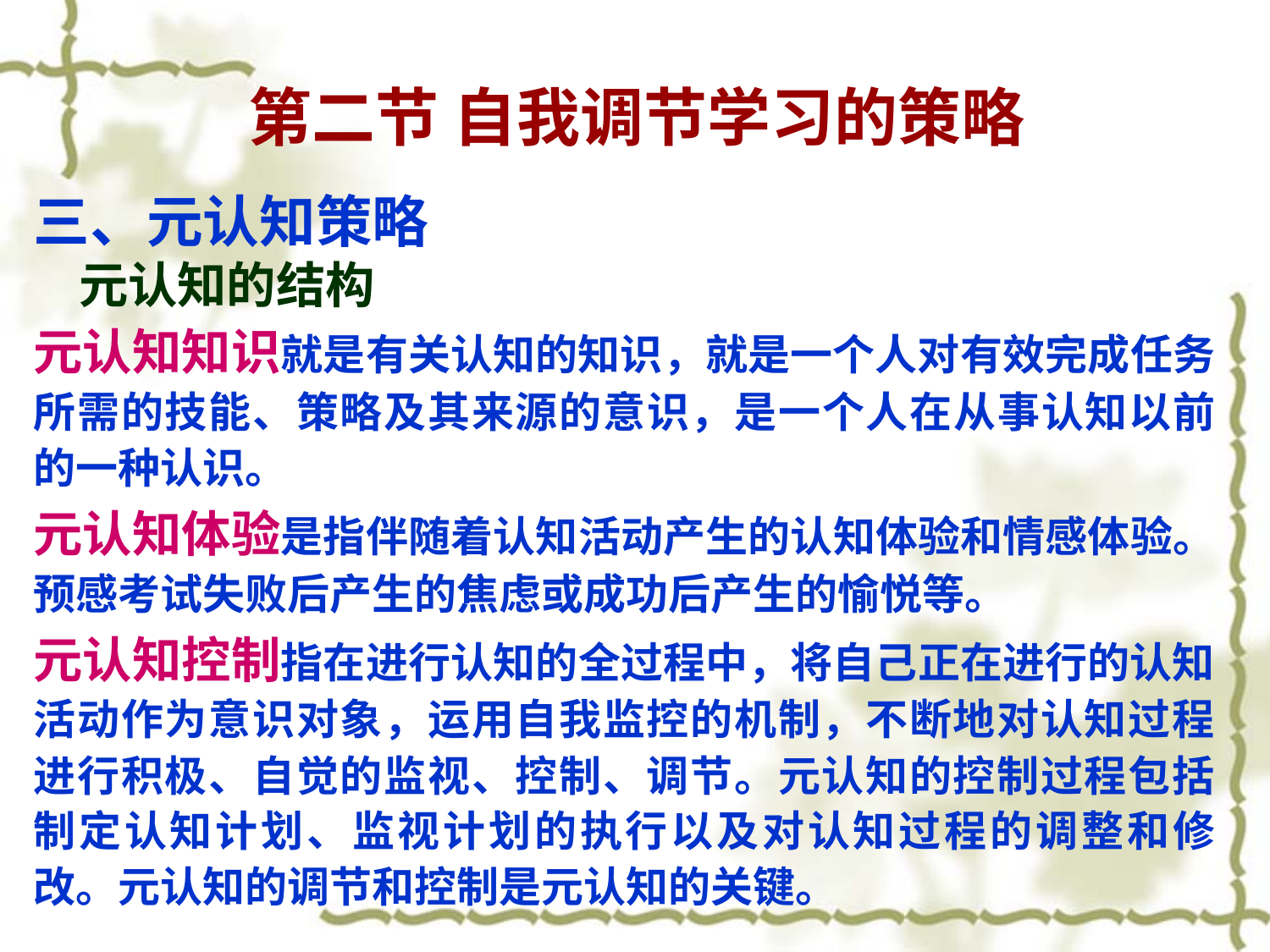

第二节 自我调节学习的策略
三、元认知策略
   元认知的结构
元认知知识就是有关认知的知识，就是一个人对有效完成任务所需的技能、策略及其来源的意识，是一个人在从事认知以前的一种认识。
元认知体验是指伴随着认知活动产生的认知体验和情感体验。预感考试失败后产生的焦虑或成功后产生的愉悦等。
元认知控制指在进行认知的全过程中，将自己正在进行的认知活动作为意识对象，运用自我监控的机制，不断地对认知过程进行积极、自觉的监视、控制、调节。元认知的控制过程包括制定认知计划、监视计划的执行以及对认知过程的调整和修改。元认知的调节和控制是元认知的关键。